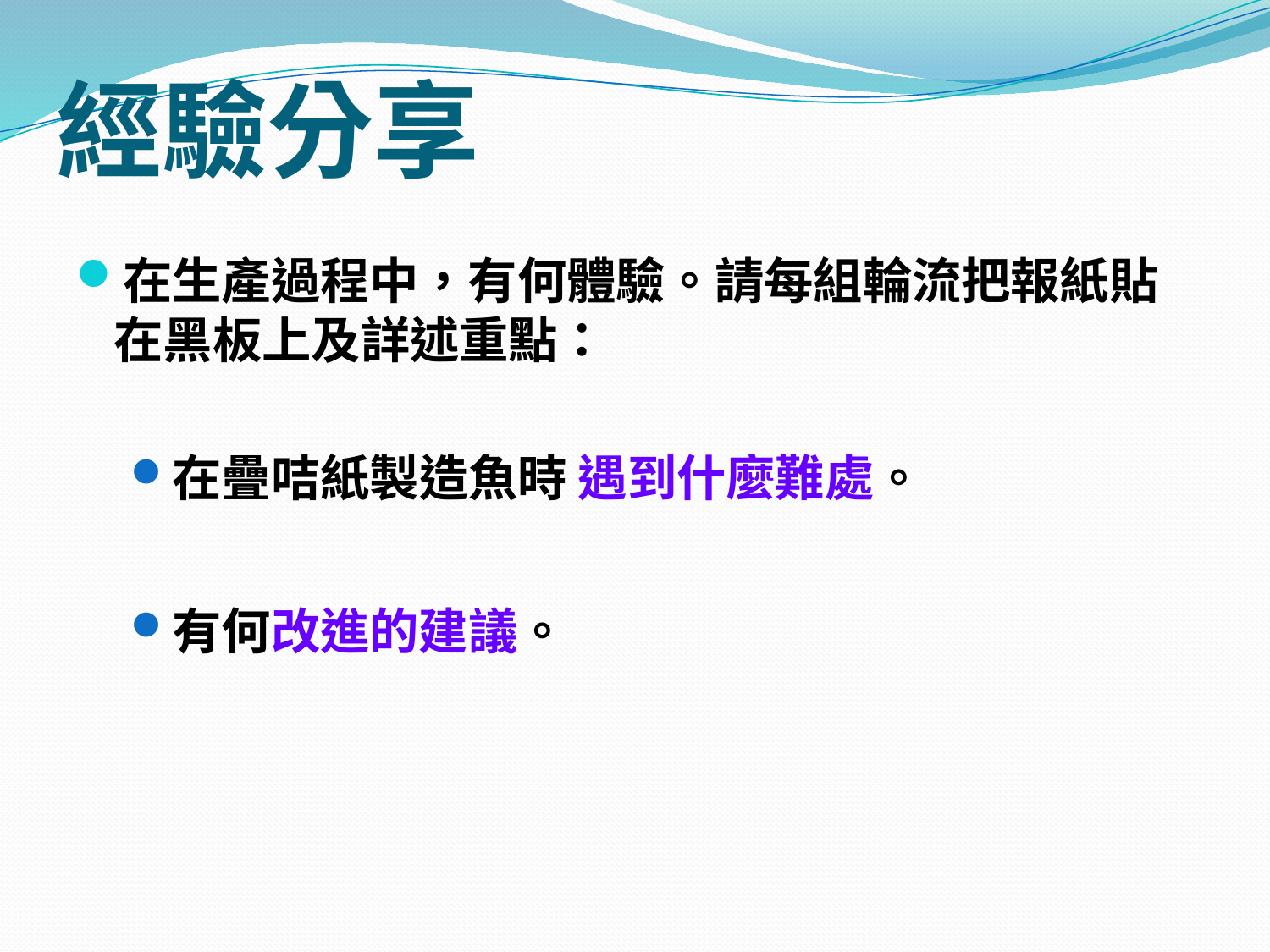

# 經驗分享
在生產過程中，有何體驗。請每組輪流把報紙貼在黑板上及詳述重點：

在疊咭紙製造魚時 遇到什麼難處。

有何改進的建議。